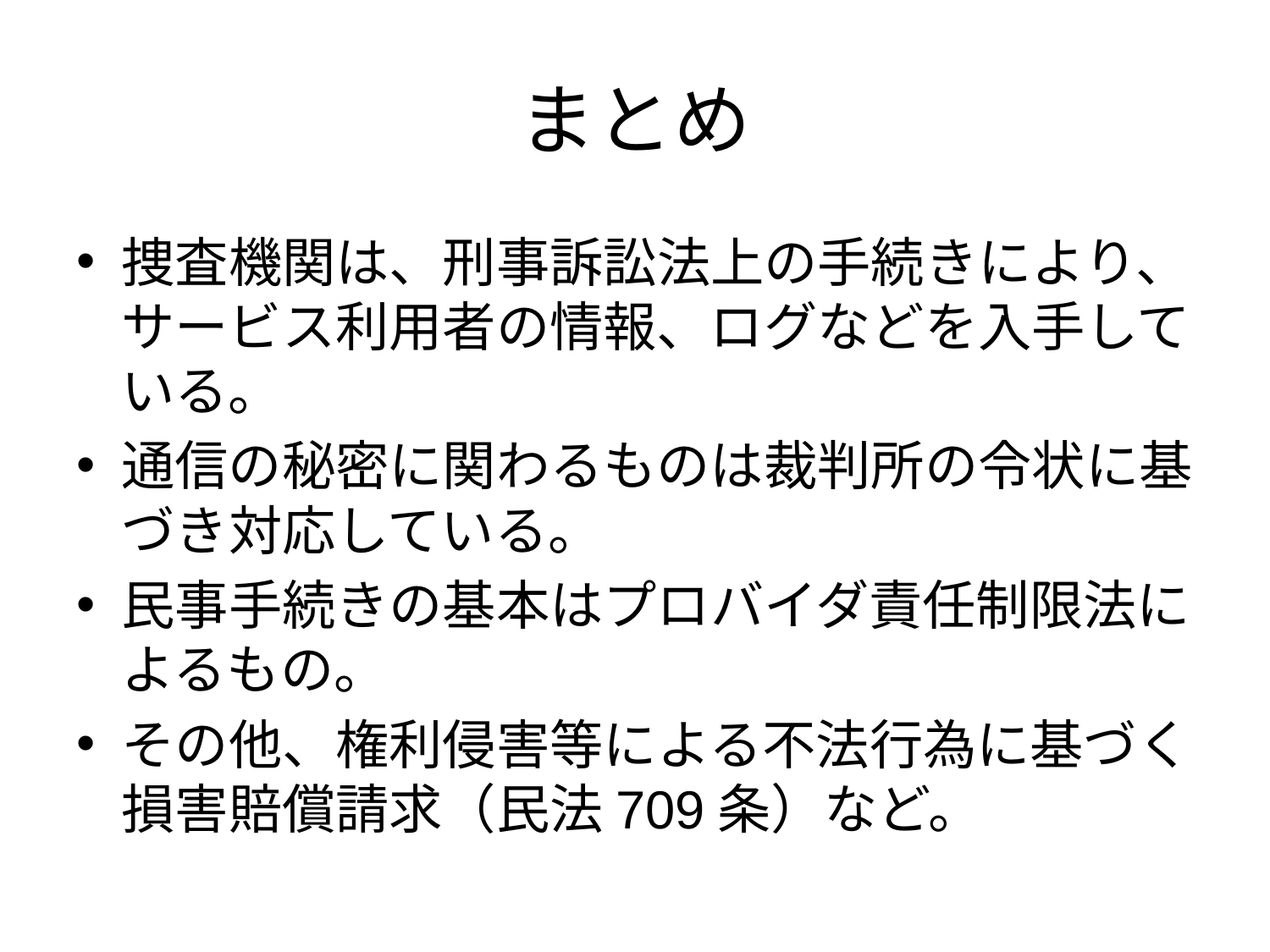

# まとめ
捜査機関は、刑事訴訟法上の手続きにより、サービス利用者の情報、ログなどを入手している。
通信の秘密に関わるものは裁判所の令状に基づき対応している。
民事手続きの基本はプロバイダ責任制限法によるもの。
その他、権利侵害等による不法行為に基づく損害賠償請求（民法709条）など。